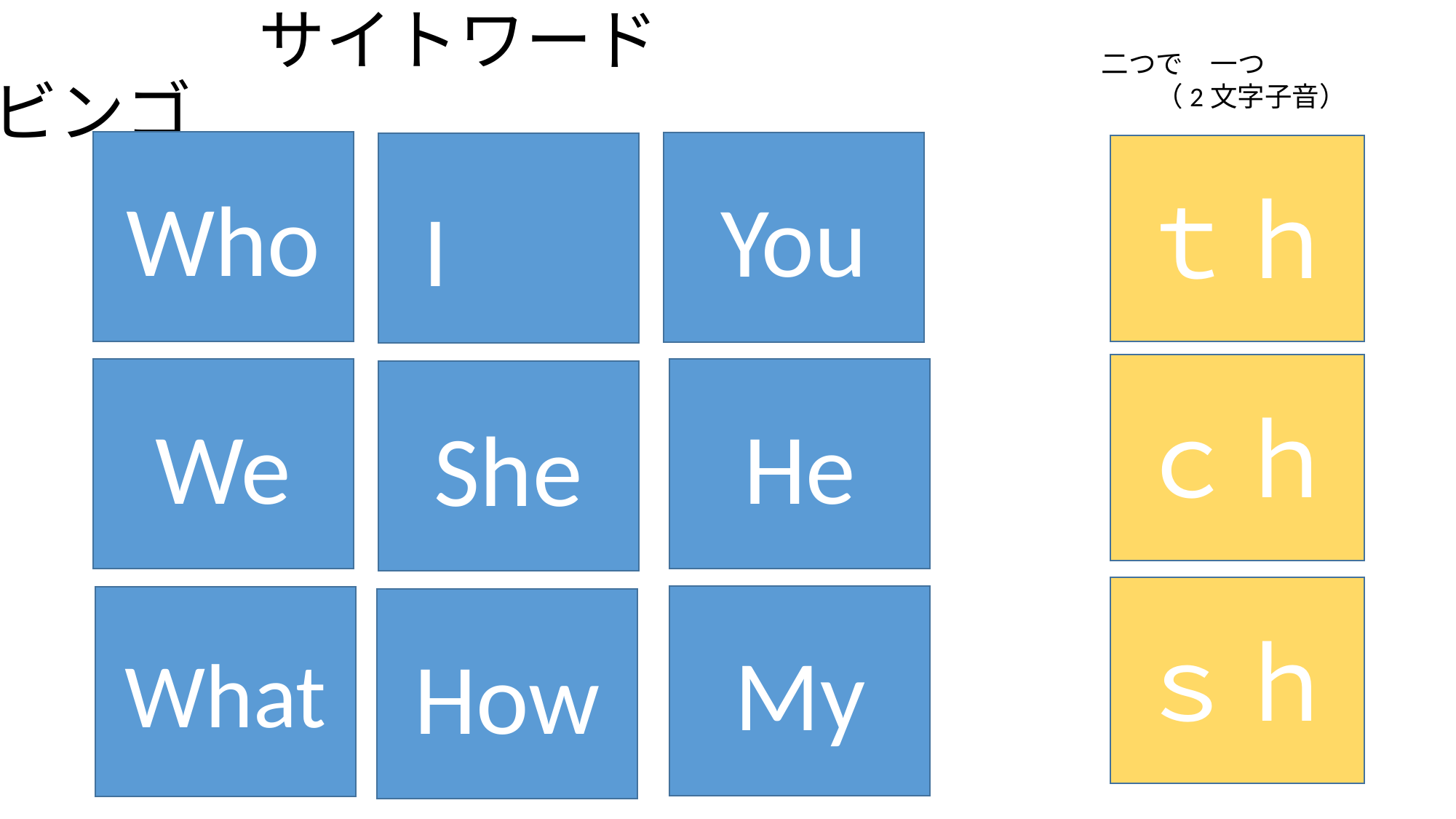

# サイトワード　ビンゴ
二つで　一つ
　　（2文字子音）
Who
You
I
ｔｈ
ｃｈ
We
He
She
ｓｈ
My
What
How